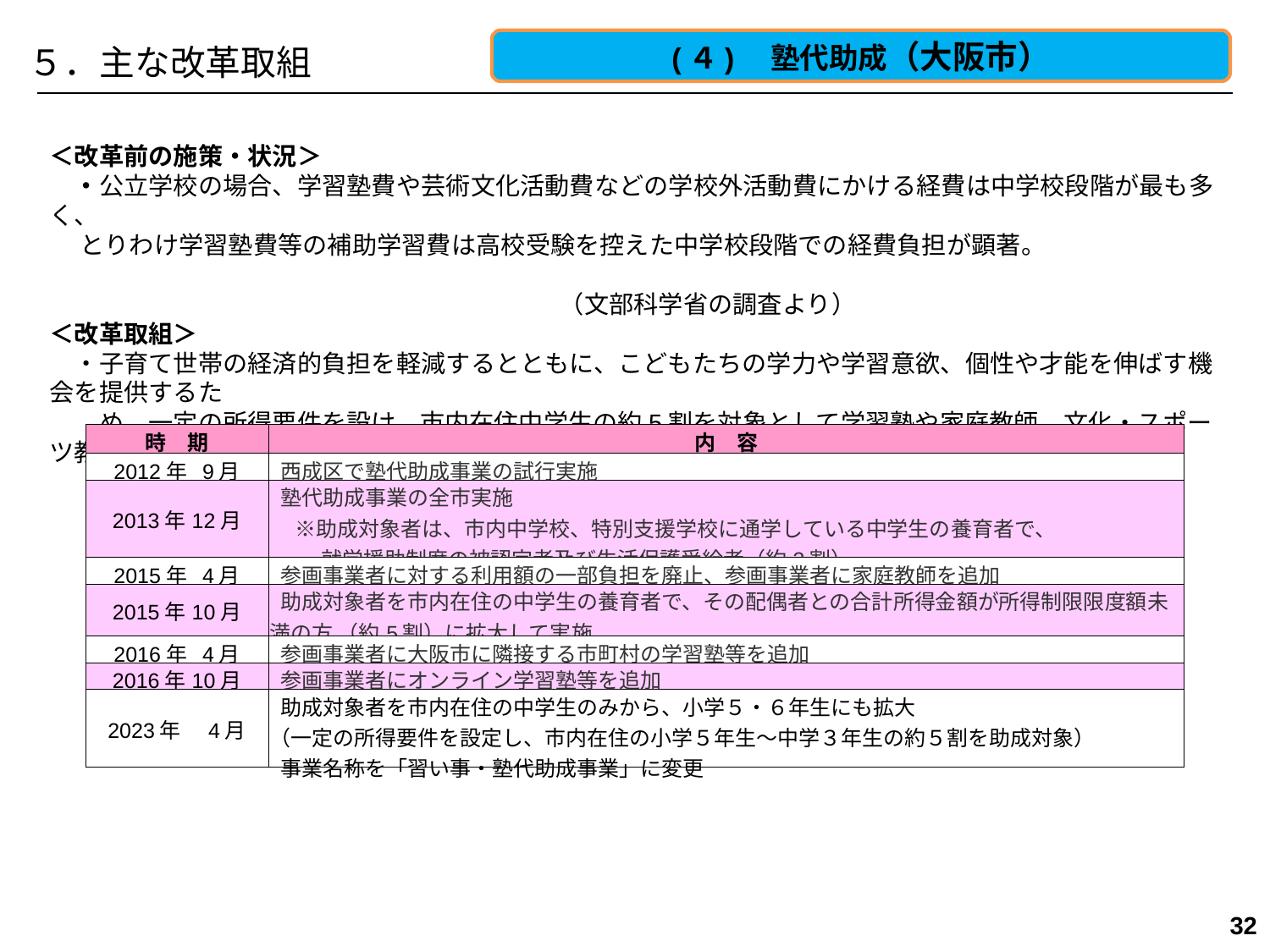

(４)　塾代助成（大阪市）
５．主な改革取組
＜改革前の施策・状況＞
　・公立学校の場合、学習塾費や芸術文化活動費などの学校外活動費にかける経費は中学校段階が最も多く、
　 とりわけ学習塾費等の補助学習費は高校受験を控えた中学校段階での経費負担が顕著。
　　　　　　　　　　　　　　　　　　　　　　　　　　　　　　　　　　　　　　　　　　　　　　　　　　　　　（文部科学省の調査より）
＜改革取組＞
　・子育て世帯の経済的負担を軽減するとともに、こどもたちの学力や学習意欲、個性や才能を伸ばす機会を提供するた
　　め、一定の所得要件を設け、市内在住中学生の約5割を対象として学習塾や家庭教師、文化・スポーツ教室等の学
　　校外教育にかかる費用を月額1万円を上限に助成。【政令指定都市初・大阪府内初】

| 時　期 | 内　容 |
| --- | --- |
| 2012年 9月 | 西成区で塾代助成事業の試行実施 |
| 2013年12月 | 塾代助成事業の全市実施 　※助成対象者は、市内中学校、特別支援学校に通学している中学生の養育者で、 　　 就学援助制度の被認定者及び生活保護受給者（約3割） |
| 2015年 4月 | 参画事業者に対する利用額の一部負担を廃止、参画事業者に家庭教師を追加 |
| 2015年10月 | 助成対象者を市内在住の中学生の養育者で、その配偶者との合計所得金額が所得制限限度額未満の方 （約5割）に拡大して実施 |
| 2016年 4月 | 参画事業者に大阪市に隣接する市町村の学習塾等を追加 |
| 2016年10月 | 参画事業者にオンライン学習塾等を追加 |
| 2023年　4月 | 助成対象者を市内在住の中学生のみから、小学５・６年生にも拡大 （一定の所得要件を設定し、市内在住の小学５年生～中学３年生の約５割を助成対象） 事業名称を「習い事・塾代助成事業」に変更 |
32